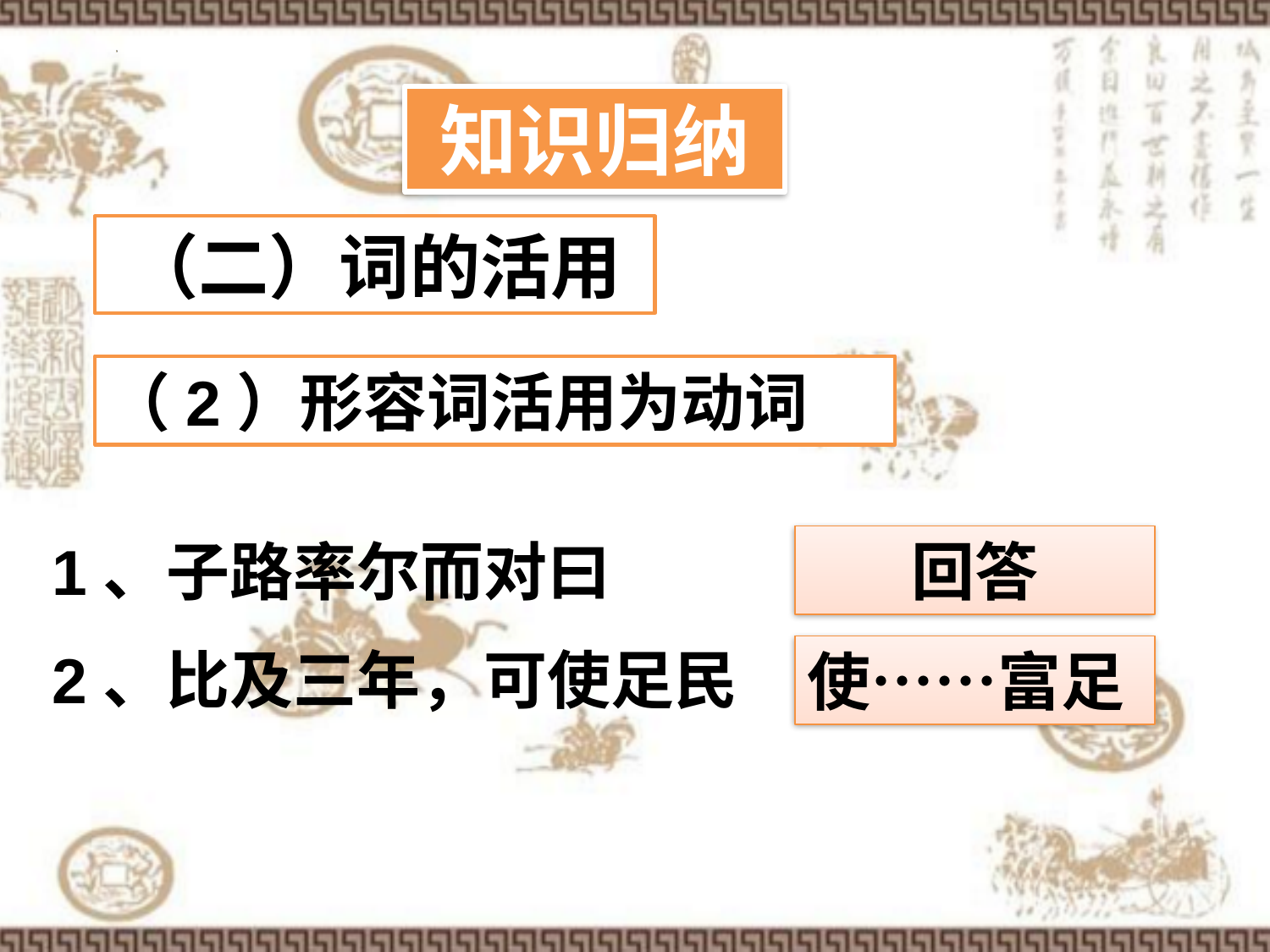

知识归纳
（二）词的活用
（2）形容词活用为动词
1、子路率尔而对曰
2、比及三年，可使足民
回答
使……富足